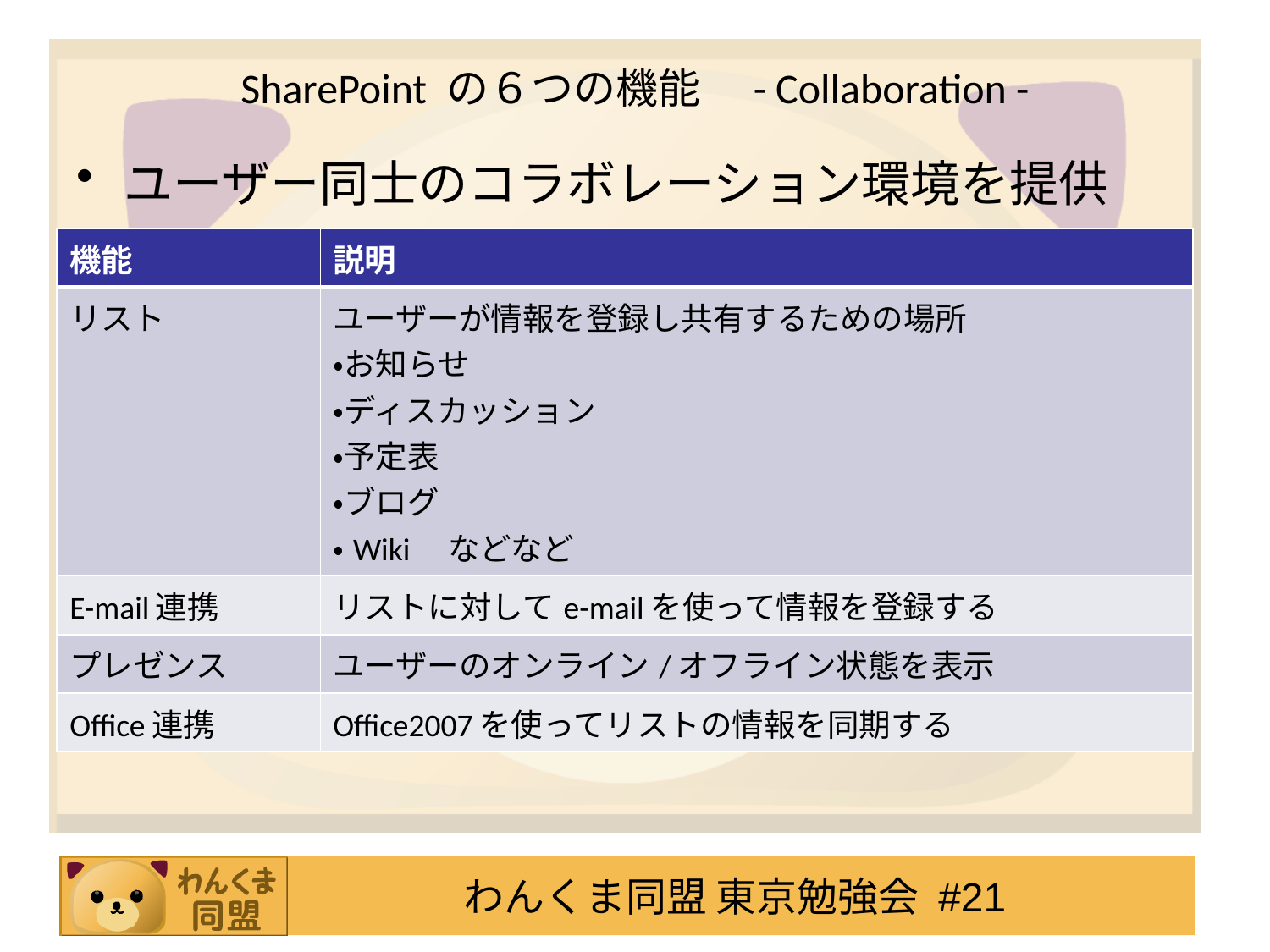

# SharePoint の６つの機能　- Collaboration -
ユーザー同士のコラボレーション環境を提供

| 機能 | 説明 |
| --- | --- |
| リスト | ユーザーが情報を登録し共有するための場所 ・お知らせ ・ディスカッション ・予定表 ・ブログ ・Wiki　などなど |
| E-mail連携 | リストに対してe-mailを使って情報を登録する |
| プレゼンス | ユーザーのオンライン/オフライン状態を表示 |
| Office連携 | Office2007を使ってリストの情報を同期する |